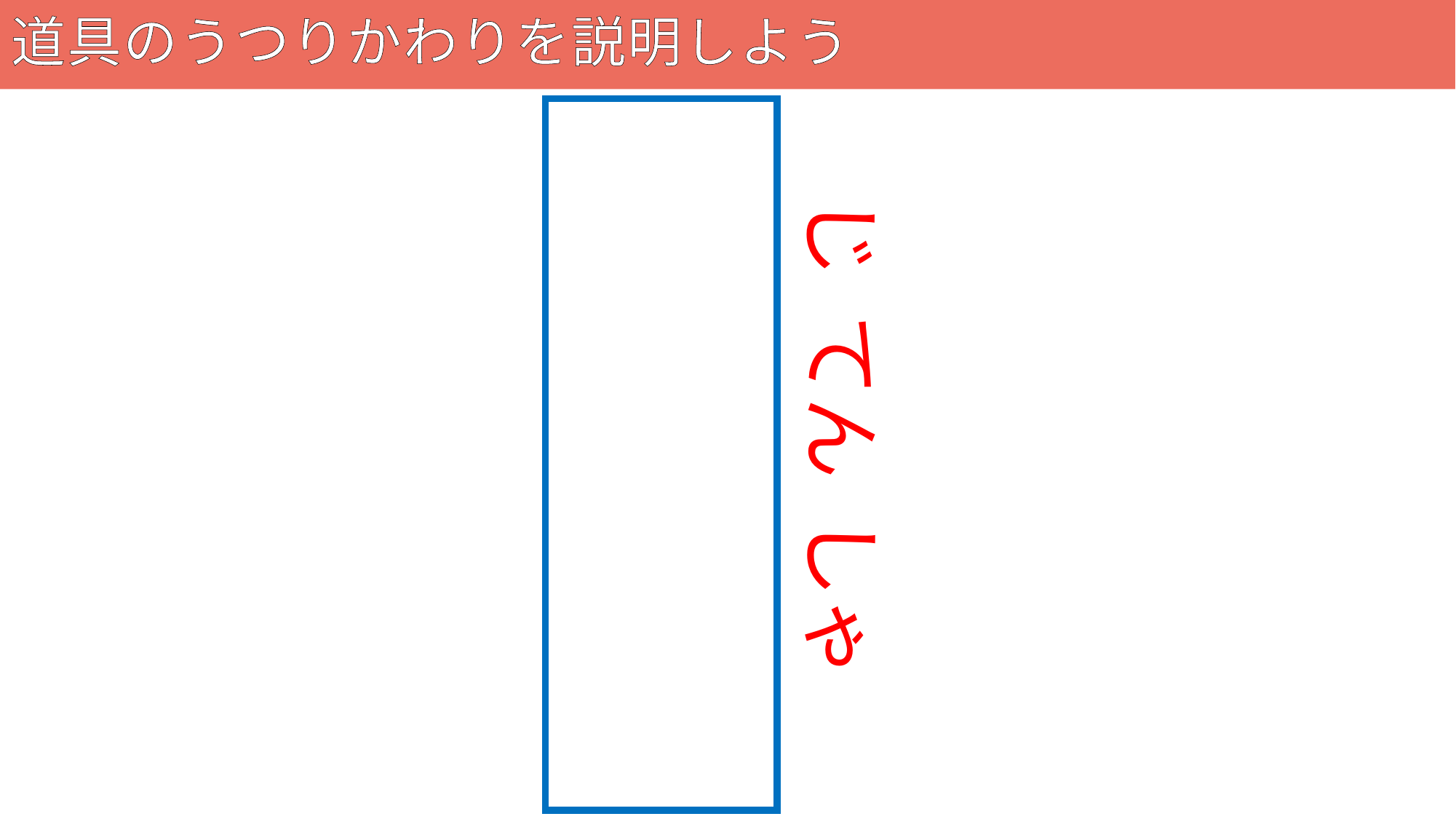

# 道具のうつりかわりを説明しよう
76

自転車
じ  てん  しゃ